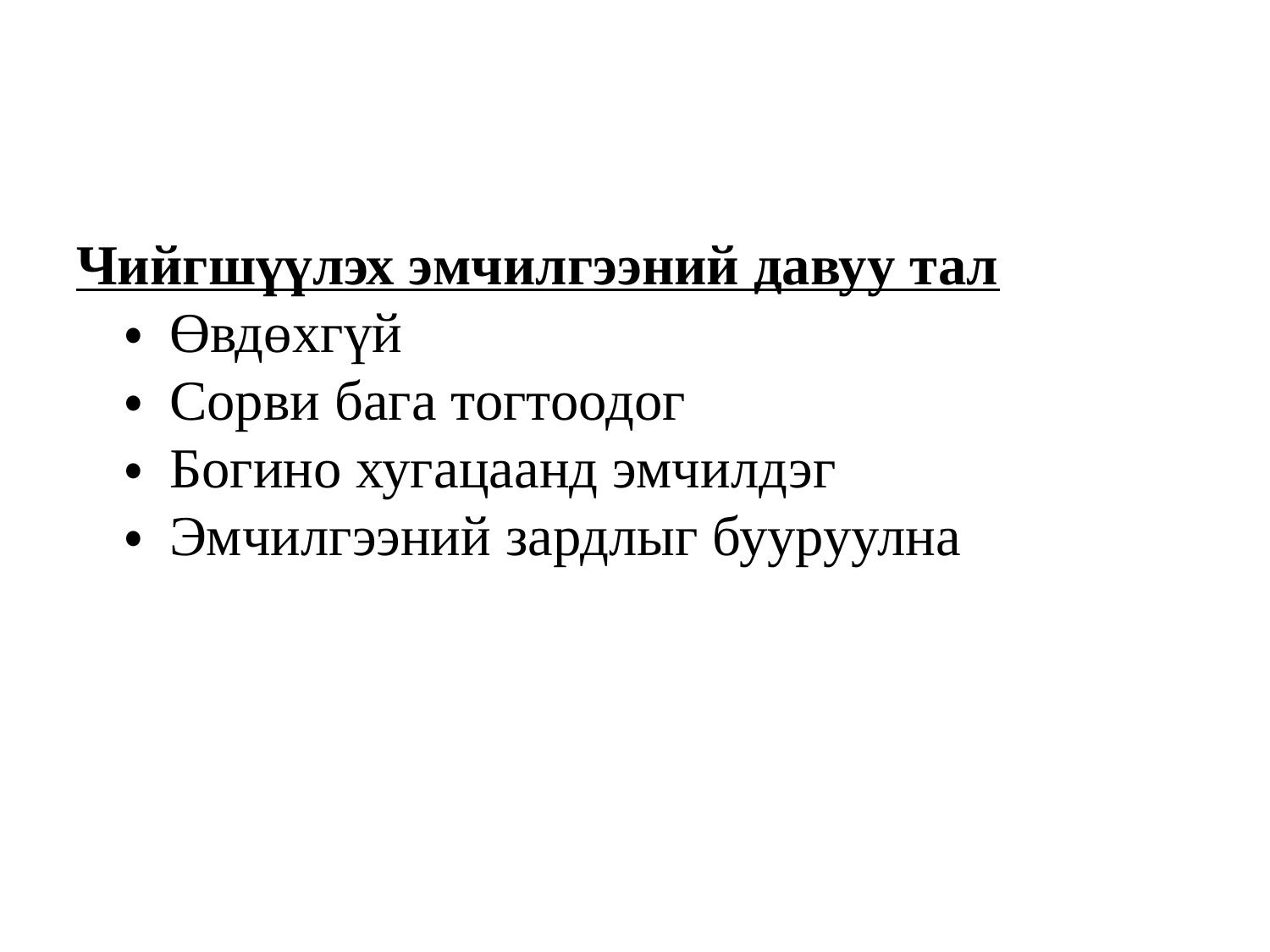

Чийгшүүлэх эмчилгээний давуу тал
・ Өвдөхгүй
・ Сорви бага тогтоодог
・ Богино хугацаанд эмчилдэг
・ Эмчилгээний зардлыг бууруулна